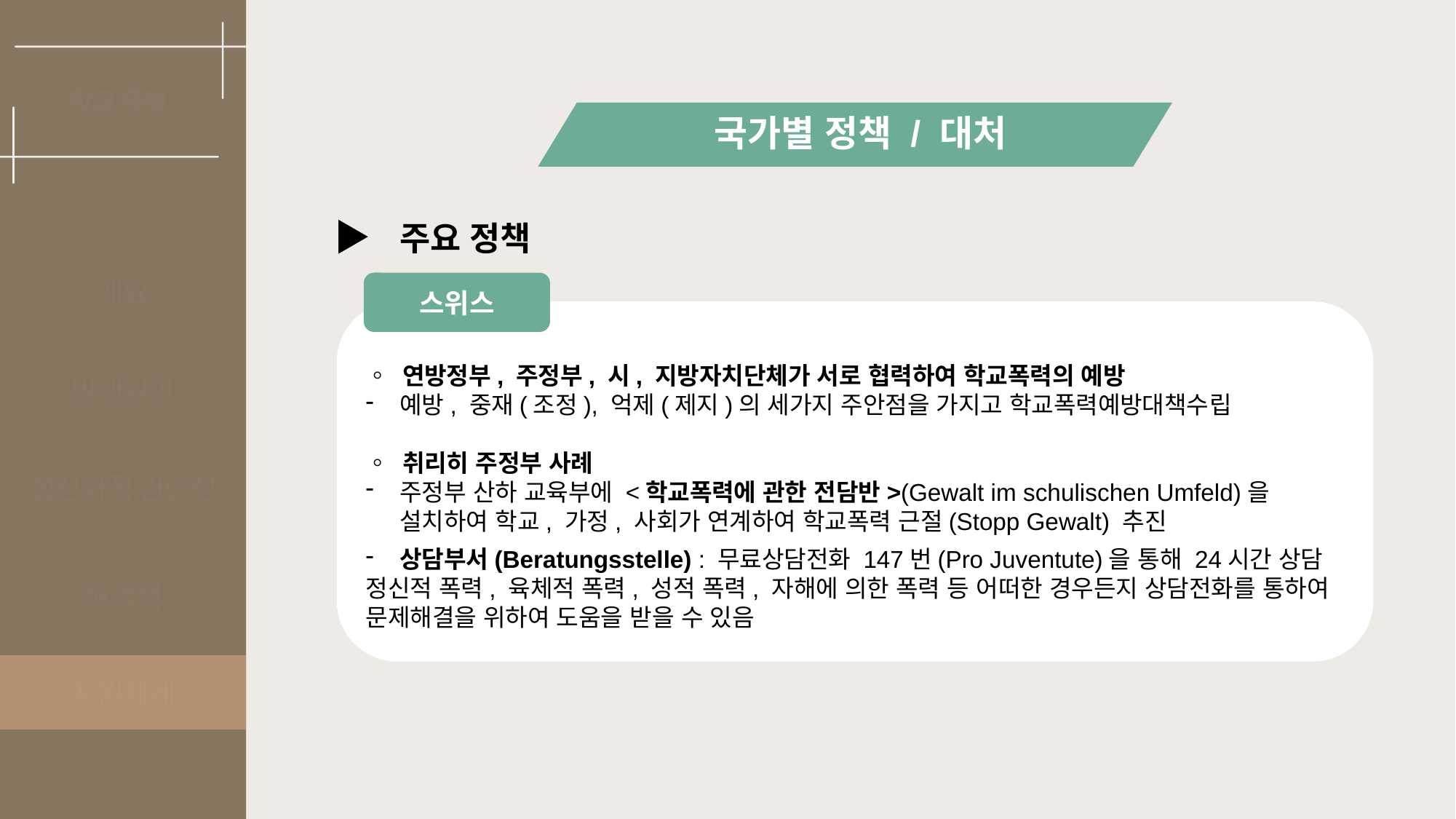

학교 폭력

국가별 정책 / 대처
▶  주요 정책
개요
스위스

◦ 연방정부, 주정부, 시, 지방자치단체가 서로 협력하여 학교폭력의 예방
예방, 중재(조정), 억제(제지)의 세가지 주안점을 가지고 학교폭력예방대책수립

◦ 취리히 주정부 사례
주정부 산하 교육부에 <학교폭력에 관한 전담반>(Gewalt im schulischen Umfeld)을 설치하여 학교, 가정, 사회가 연계하여 학교폭력 근절(Stopp Gewalt) 추진

상담부서(Beratungsstelle) : 무료상담전화 147번(Pro Juventute)을 통해 24시간 상담
정신적 폭력, 육체적 폭력, 성적 폭력, 자해에 의한 폭력 등 어떠한 경우든지 상담전화를 통하여 문제해결을 위하여 도움을 받을 수 있음

발생원인

정신과적 관련성
해결책

지원체계